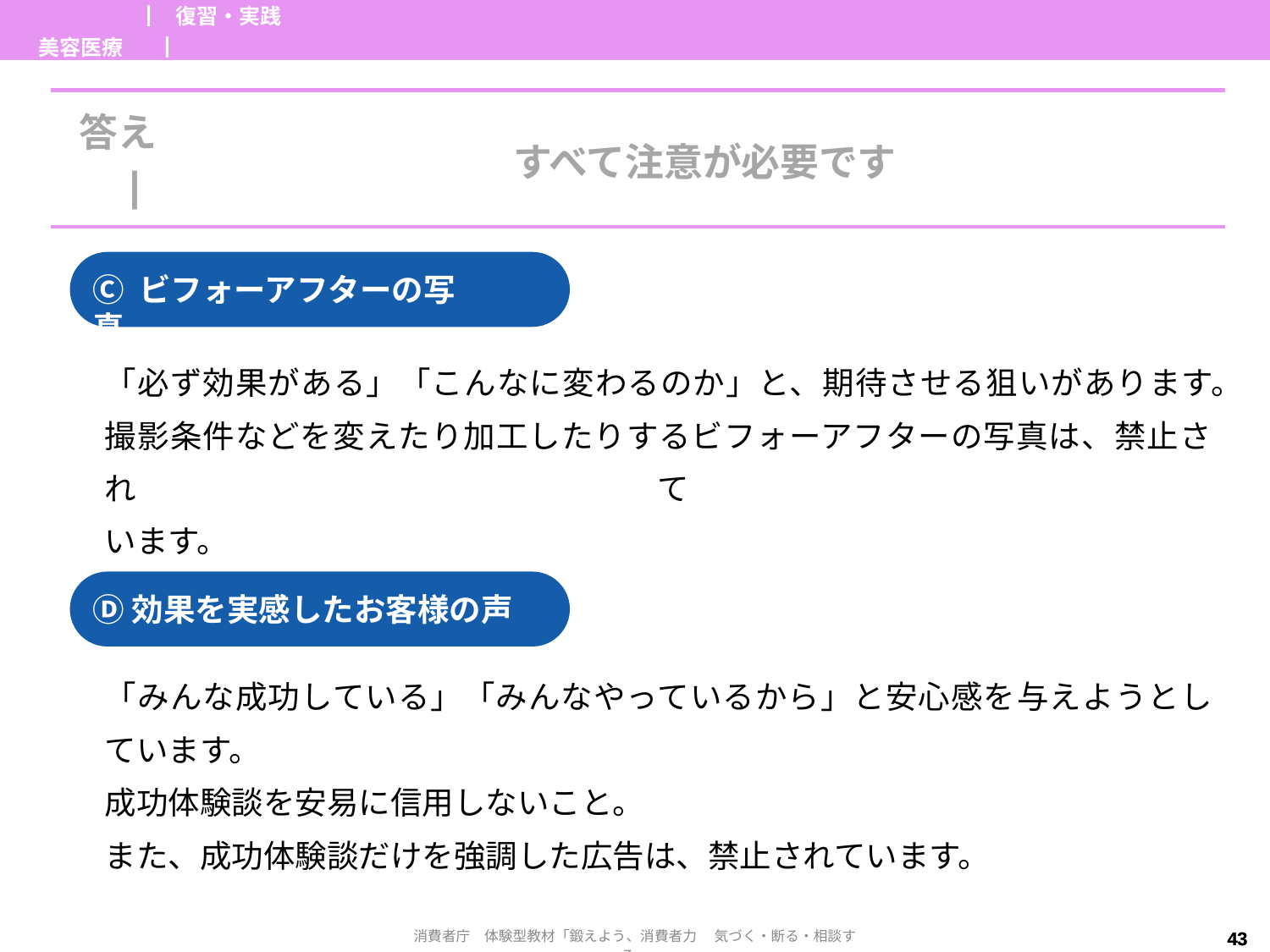

| 美容医療 | ▏復習・実践▕ |  |
| --- | --- | --- |
| 答え▕ | すべて注意が必要です |
| --- | --- |

Ⓒ ビフォーアフターの写真
「必ず効果がある」「こんなに変わるのか」と、期待させる狙いがあります。
撮影条件などを変えたり加工したりするビフォーアフターの写真は、禁止されて
います。

Ⓓ効果を実感したお客様の声
「みんな成功している」「みんなやっているから」と安心感を与えようとしています。
成功体験談を安易に信用しないこと。
また、成功体験談だけを強調した広告は、禁止されています。